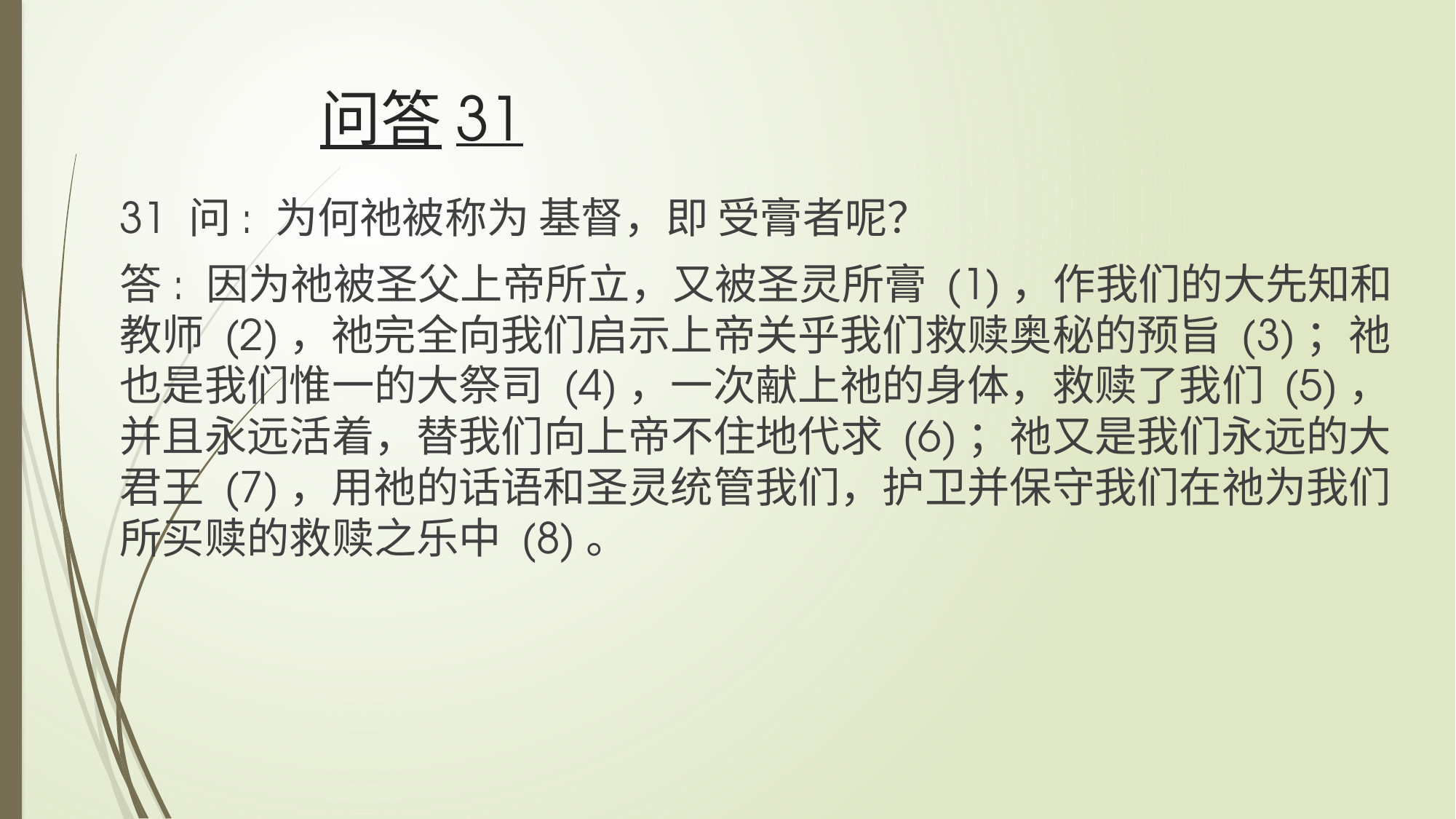

# 问答31
31 问: 为何祂被称为 基督，即 受膏者呢？
答: 因为祂被圣父上帝所立，又被圣灵所膏 (1)，作我们的大先知和教师 (2)，祂完全向我们启示上帝关乎我们救赎奥秘的预旨 (3)；祂也是我们惟一的大祭司 (4)，一次献上祂的身体，救赎了我们 (5)，并且永远活着，替我们向上帝不住地代求 (6)；祂又是我们永远的大君王 (7)，用祂的话语和圣灵统管我们，护卫并保守我们在祂为我们所买赎的救赎之乐中 (8)。